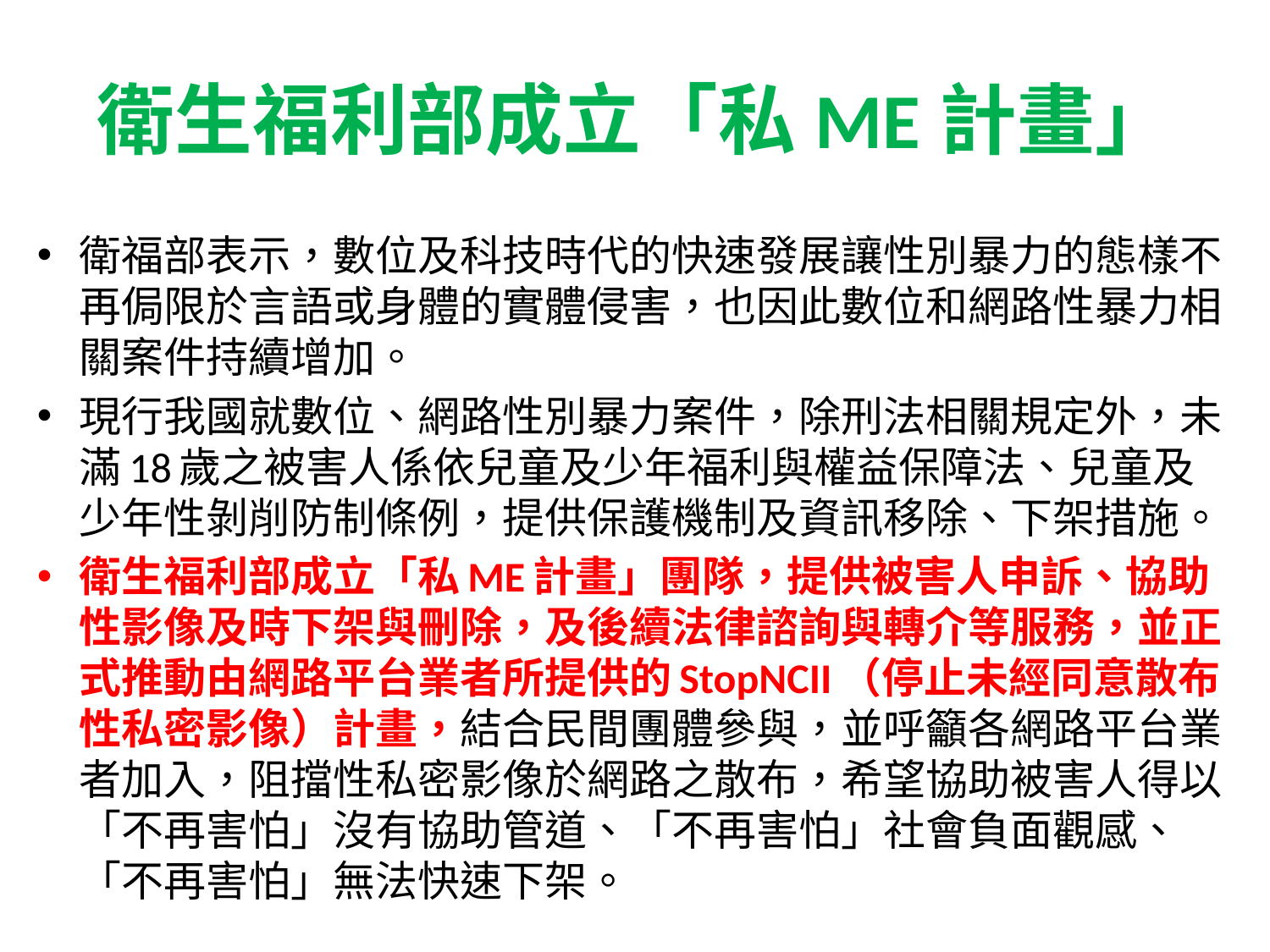

# 衛生福利部成立「私ME計畫」
衛福部表示，數位及科技時代的快速發展讓性別暴力的態樣不再侷限於言語或身體的實體侵害，也因此數位和網路性暴力相關案件持續增加。
現行我國就數位、網路性別暴力案件，除刑法相關規定外，未滿18歲之被害人係依兒童及少年福利與權益保障法、兒童及少年性剝削防制條例，提供保護機制及資訊移除、下架措施。
衛生福利部成立「私ME計畫」團隊，提供被害人申訴、協助性影像及時下架與刪除，及後續法律諮詢與轉介等服務，並正式推動由網路平台業者所提供的StopNCII（停止未經同意散布性私密影像）計畫，結合民間團體參與，並呼籲各網路平台業者加入，阻擋性私密影像於網路之散布，希望協助被害人得以「不再害怕」沒有協助管道、「不再害怕」社會負面觀感、「不再害怕」無法快速下架。